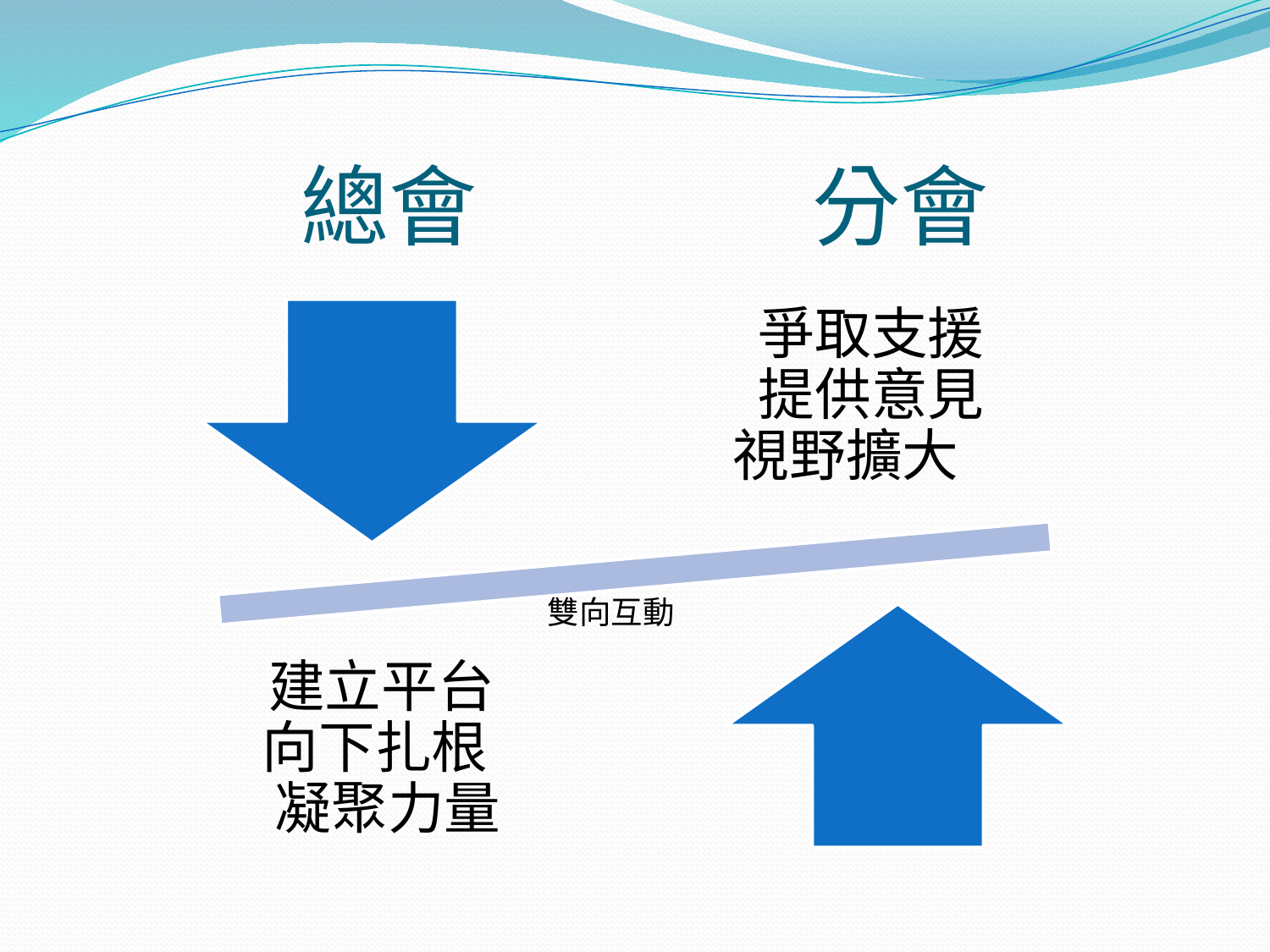

# 總會                 分會
爭取支援  提供意見  視野擴大
建立平台  向下扎根   凝聚力量
雙向互動